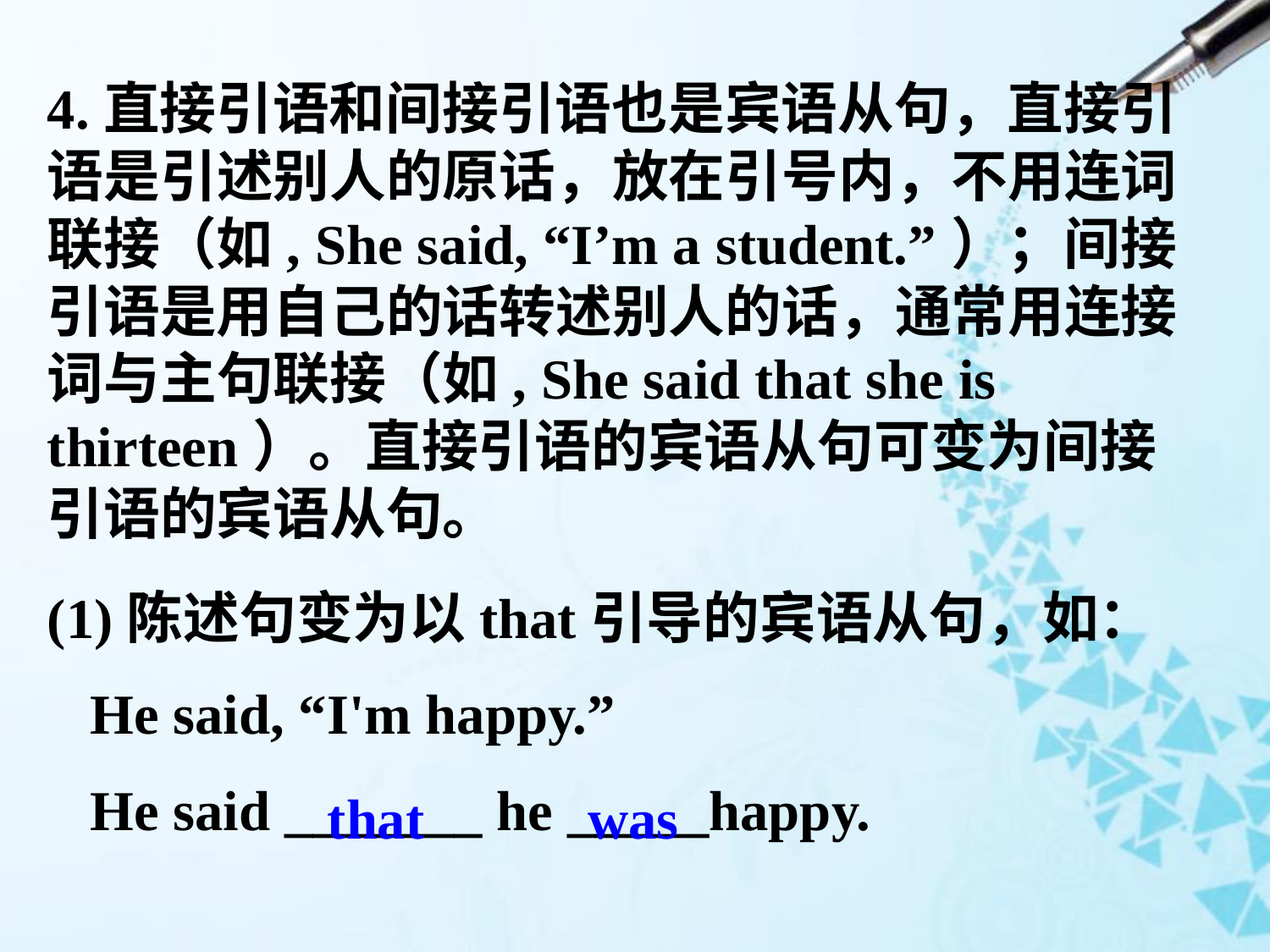

4.直接引语和间接引语也是宾语从句，直接引语是引述别人的原话，放在引号内，不用连词联接（如, She said, “I’m a student.”）；间接引语是用自己的话转述别人的话，通常用连接词与主句联接（如, She said that she is thirteen）。直接引语的宾语从句可变为间接引语的宾语从句。
(1)陈述句变为以that引导的宾语从句，如：
   He said, “I'm happy.”
   He said _______ he _____happy.
that
was